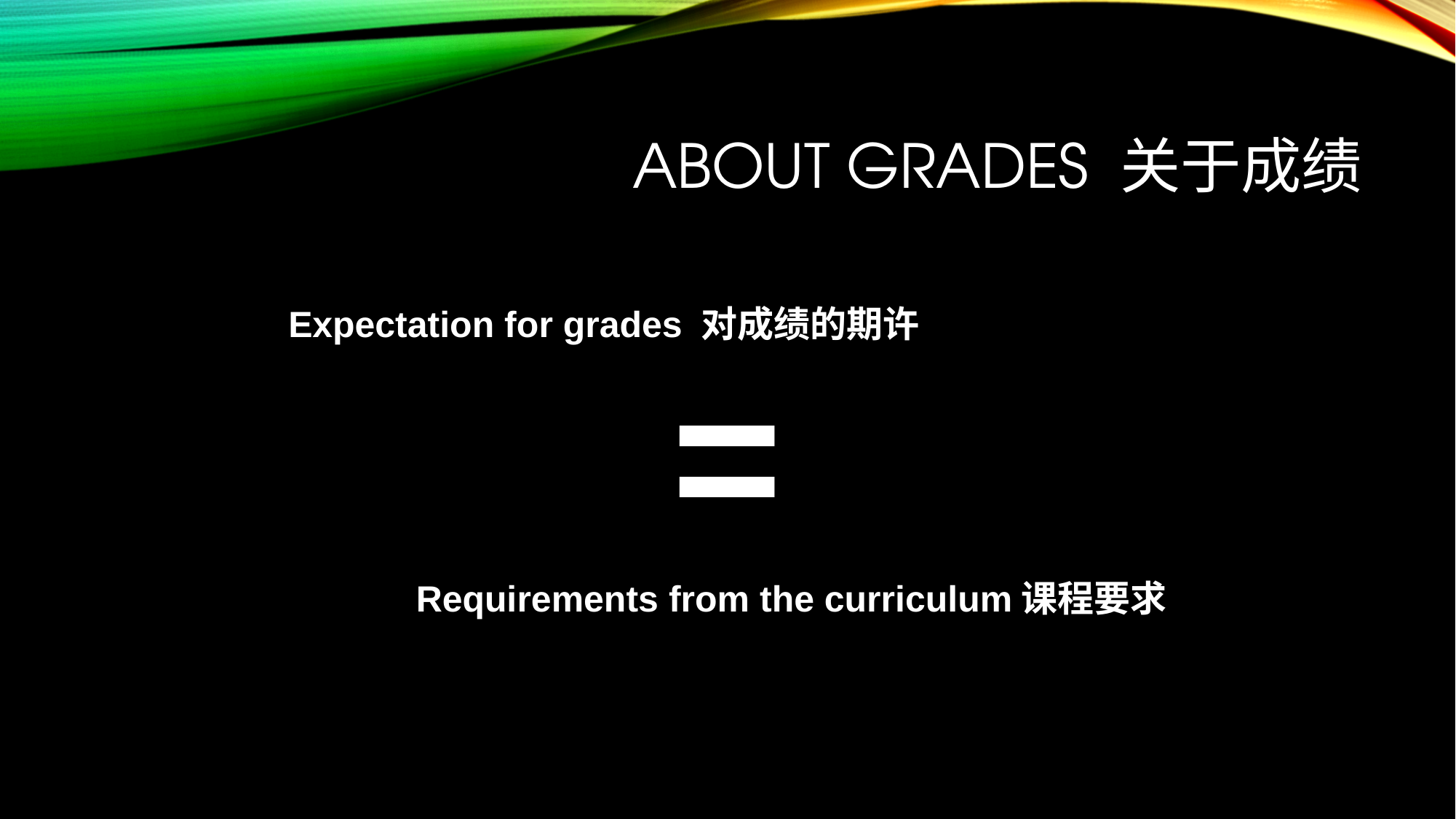

# About grades 关于成绩
Expectation for grades 对成绩的期许
=
Requirements from the curriculum课程要求